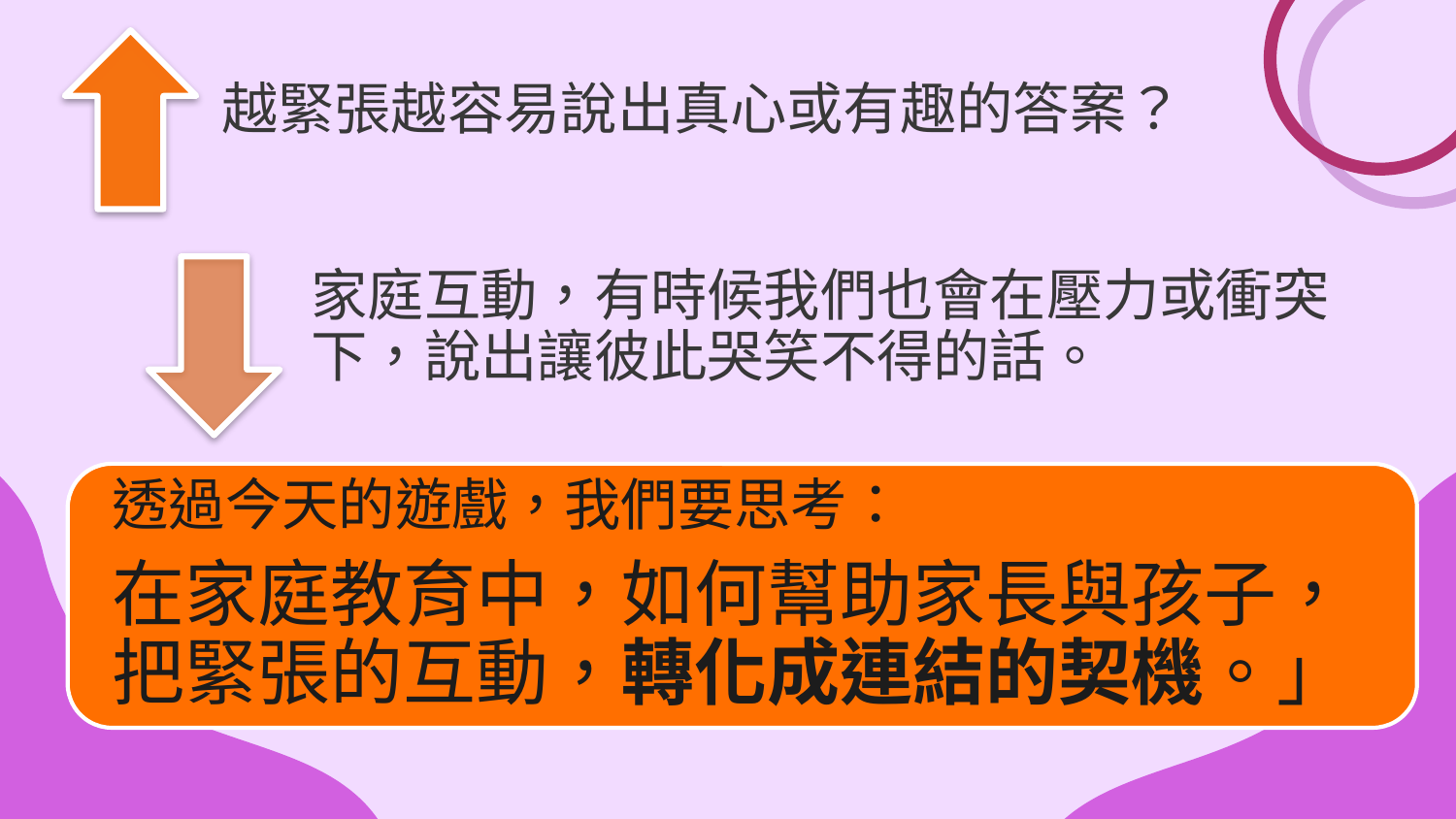

越緊張越容易說出真心或有趣的答案？
家庭互動，有時候我們也會在壓力或衝突下，說出讓彼此哭笑不得的話。

透過今天的遊戲，我們要思考：
在家庭教育中，如何幫助家長與孩子，把緊張的互動，轉化成連結的契機。」